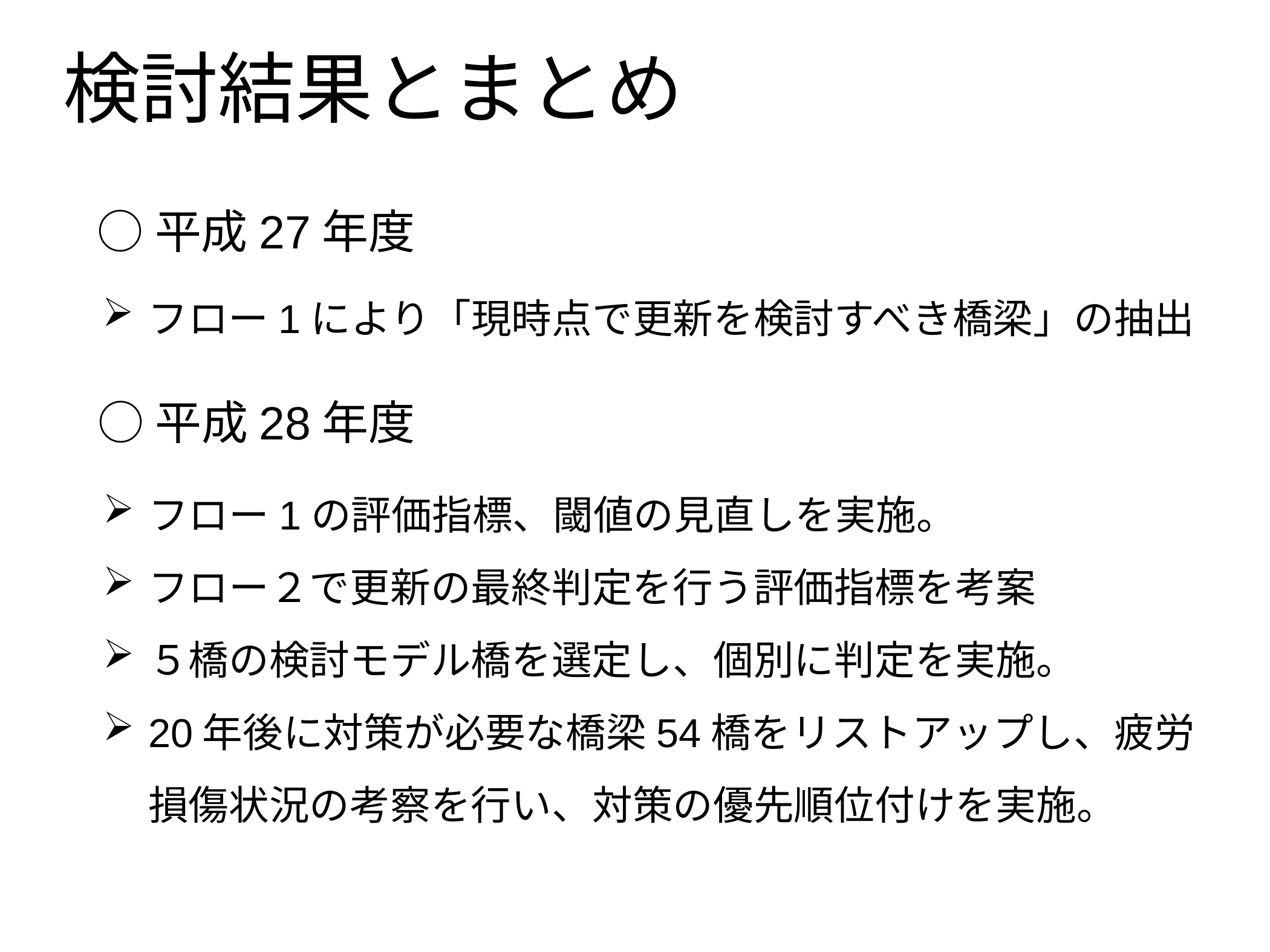

# 検討結果とまとめ
○平成27年度
フロー1により「現時点で更新を検討すべき橋梁」の抽出
○平成28年度
フロー1の評価指標、閾値の見直しを実施。
フロー２で更新の最終判定を行う評価指標を考案
５橋の検討モデル橋を選定し、個別に判定を実施。
20年後に対策が必要な橋梁54橋をリストアップし、疲労損傷状況の考察を行い、対策の優先順位付けを実施。